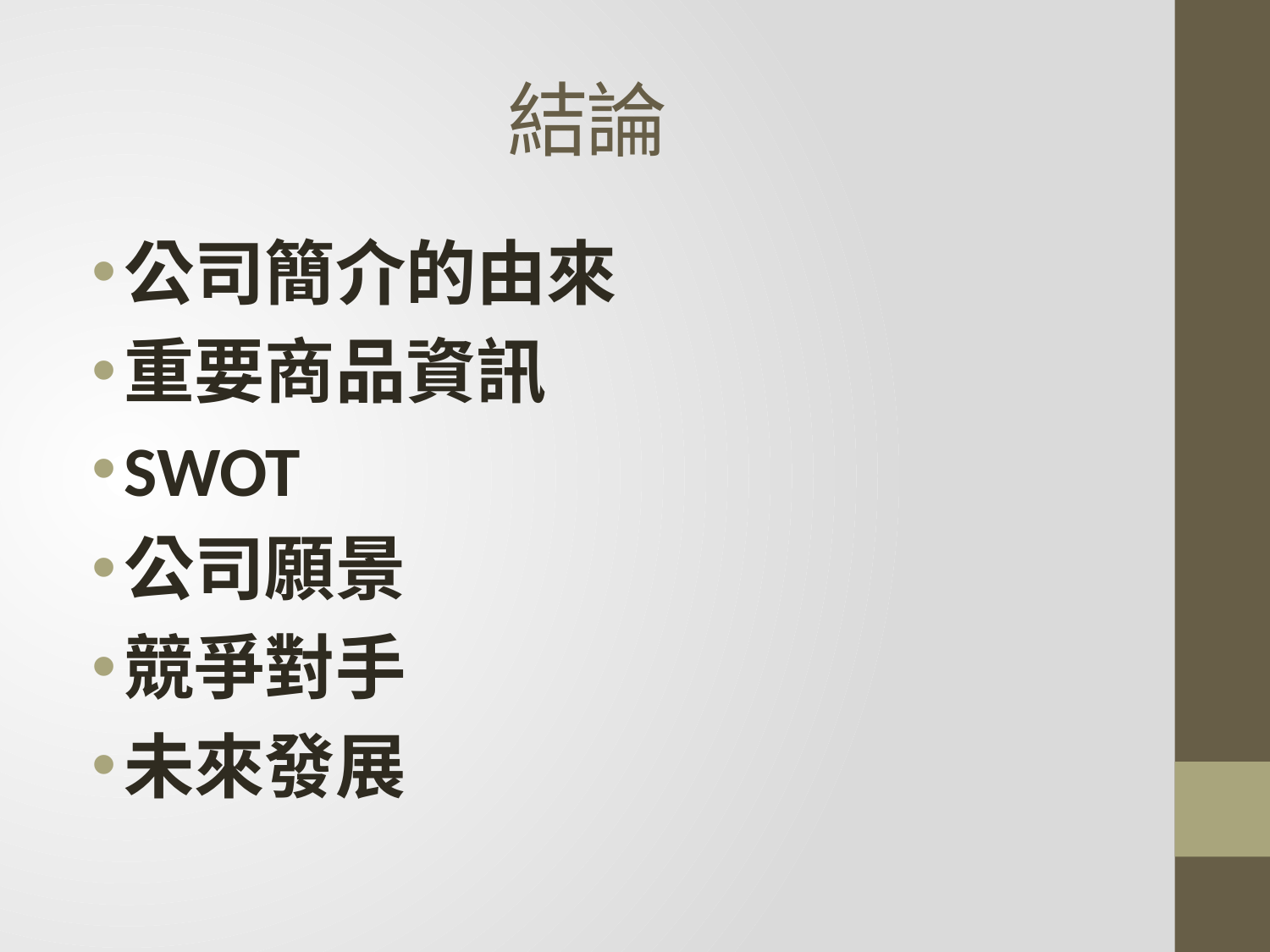

# 結論
公司簡介的由來
重要商品資訊
SWOT
公司願景
競爭對手
未來發展